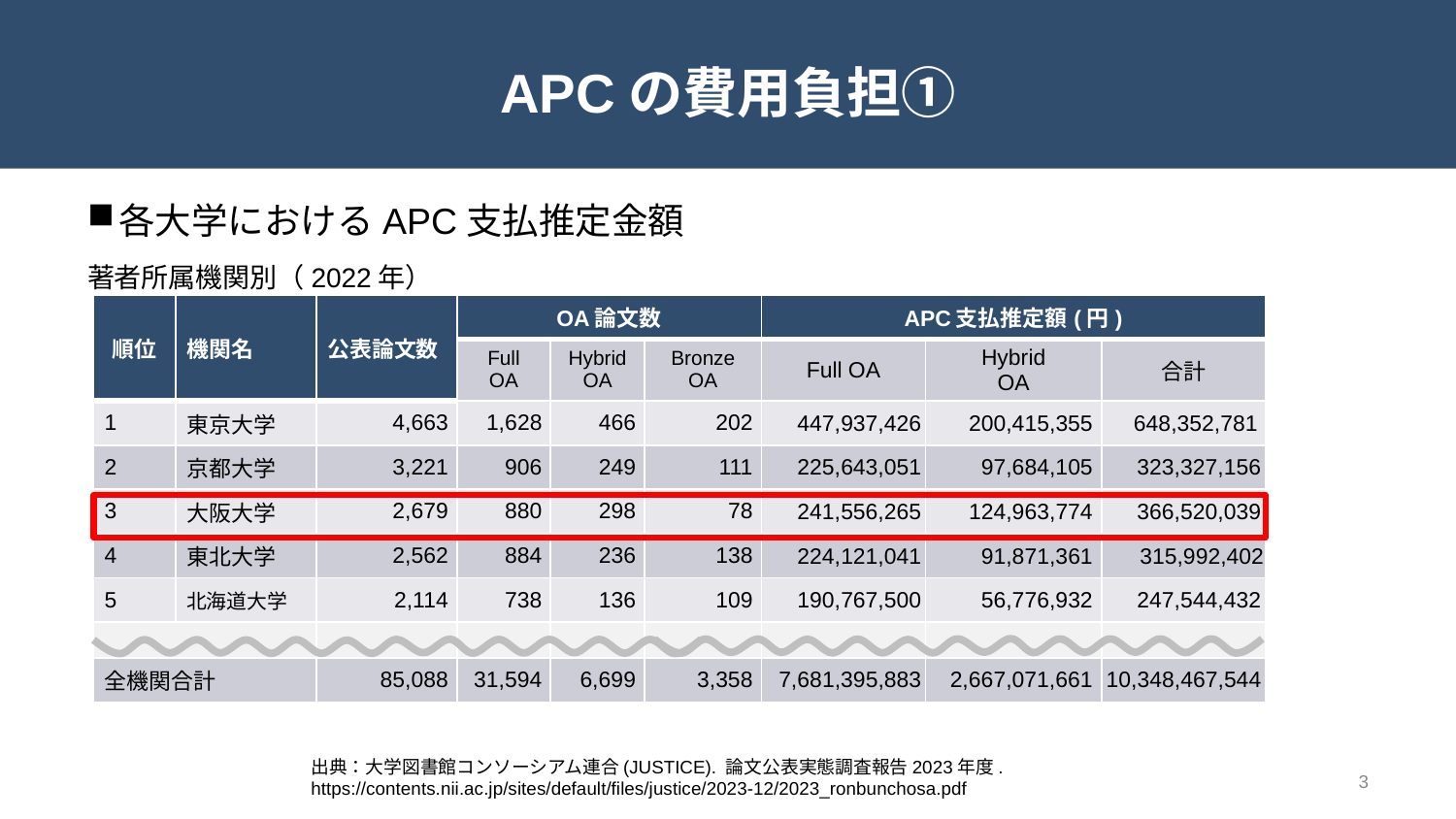

# APCの費用負担①
各大学におけるAPC支払推定金額
著者所属機関別（2022年）

| 順位 | 機関名 | 公表論文数 | OA論文数 |  |  | APC支払推定額(円) |  |  |
| --- | --- | --- | --- | --- | --- | --- | --- | --- |
|  |  |  | Full OA | Hybrid OA | Bronze OA | Full OA | Hybrid OA | 合計 |
| 1 | 東京大学 | 4,663 | 1,628 | 466 | 202 | 447,937,426 | 200,415,355 | 648,352,781 |
| 2 | 京都大学 | 3,221 | 906 | 249 | 111 | 225,643,051 | 97,684,105 | 323,327,156 |
| 3 | 大阪大学 | 2,679 | 880 | 298 | 78 | 241,556,265 | 124,963,774 | 366,520,039 |
| 4 | 東北大学 | 2,562 | 884 | 236 | 138 | 224,121,041 | 91,871,361 | 315,992,402 |
| 5 | 北海道大学 | 2,114 | 738 | 136 | 109 | 190,767,500 | 56,776,932 | 247,544,432 |
|  |  |  |  |  |  |  |  |  |
| 全機関合計 |  | 85,088 | 31,594 | 6,699 | 3,358 | 7,681,395,883 | 2,667,071,661 | 10,348,467,544 |

出典：大学図書館コンソーシアム連合(JUSTICE). 論文公表実態調査報告2023年度.
https://contents.nii.ac.jp/sites/default/files/justice/2023-12/2023_ronbunchosa.pdf
3